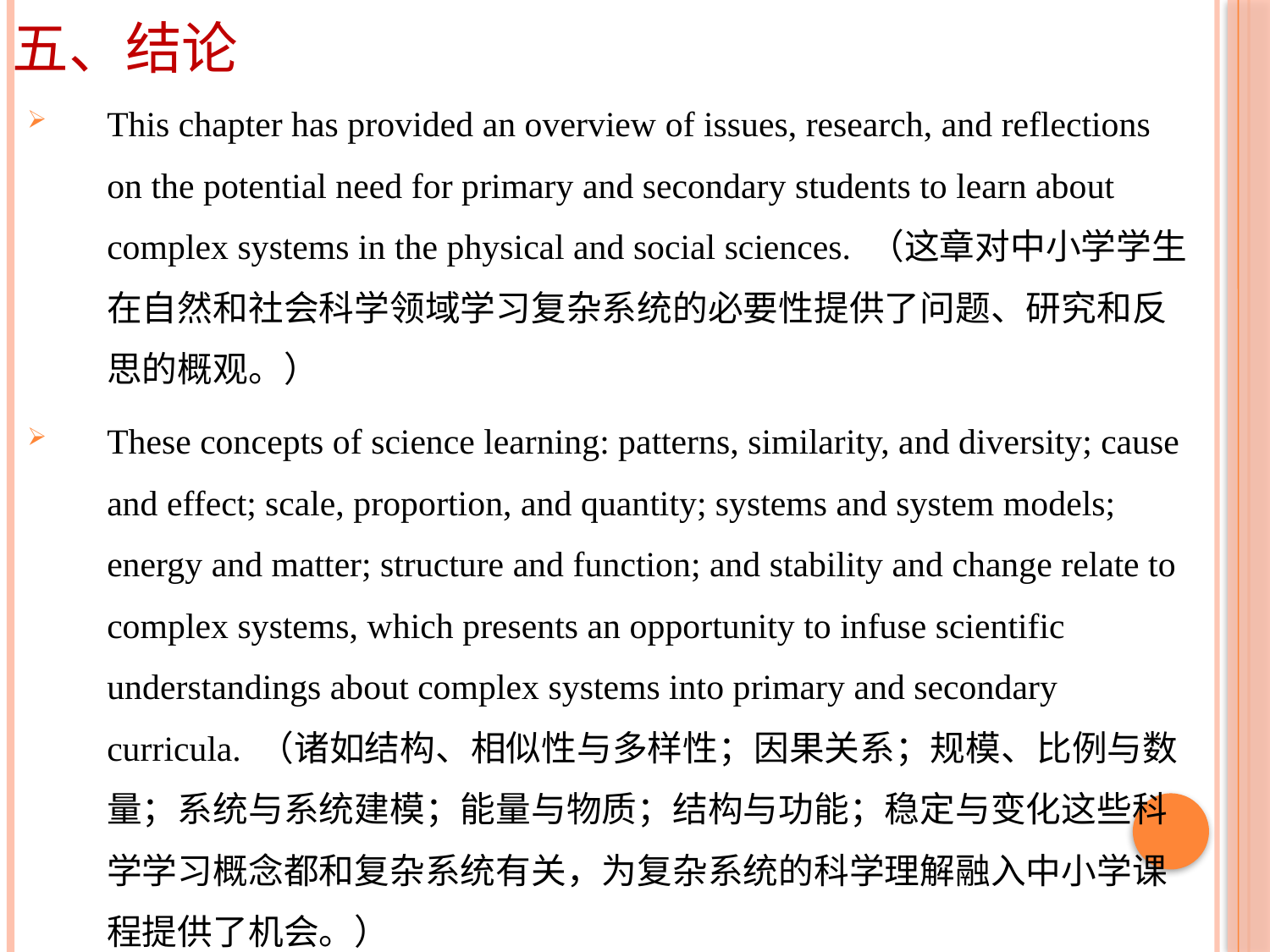

# 五、结论
This chapter has provided an overview of issues, research, and reflections on the potential need for primary and secondary students to learn about complex systems in the physical and social sciences. （这章对中小学学生在自然和社会科学领域学习复杂系统的必要性提供了问题、研究和反思的概观。）
These concepts of science learning: patterns, similarity, and diversity; cause and effect; scale, proportion, and quantity; systems and system models; energy and matter; structure and function; and stability and change relate to complex systems, which presents an opportunity to infuse scientific understandings about complex systems into primary and secondary curricula. （诸如结构、相似性与多样性；因果关系；规模、比例与数量；系统与系统建模；能量与物质；结构与功能；稳定与变化这些科学学习概念都和复杂系统有关，为复杂系统的科学理解融入中小学课程提供了机会。）